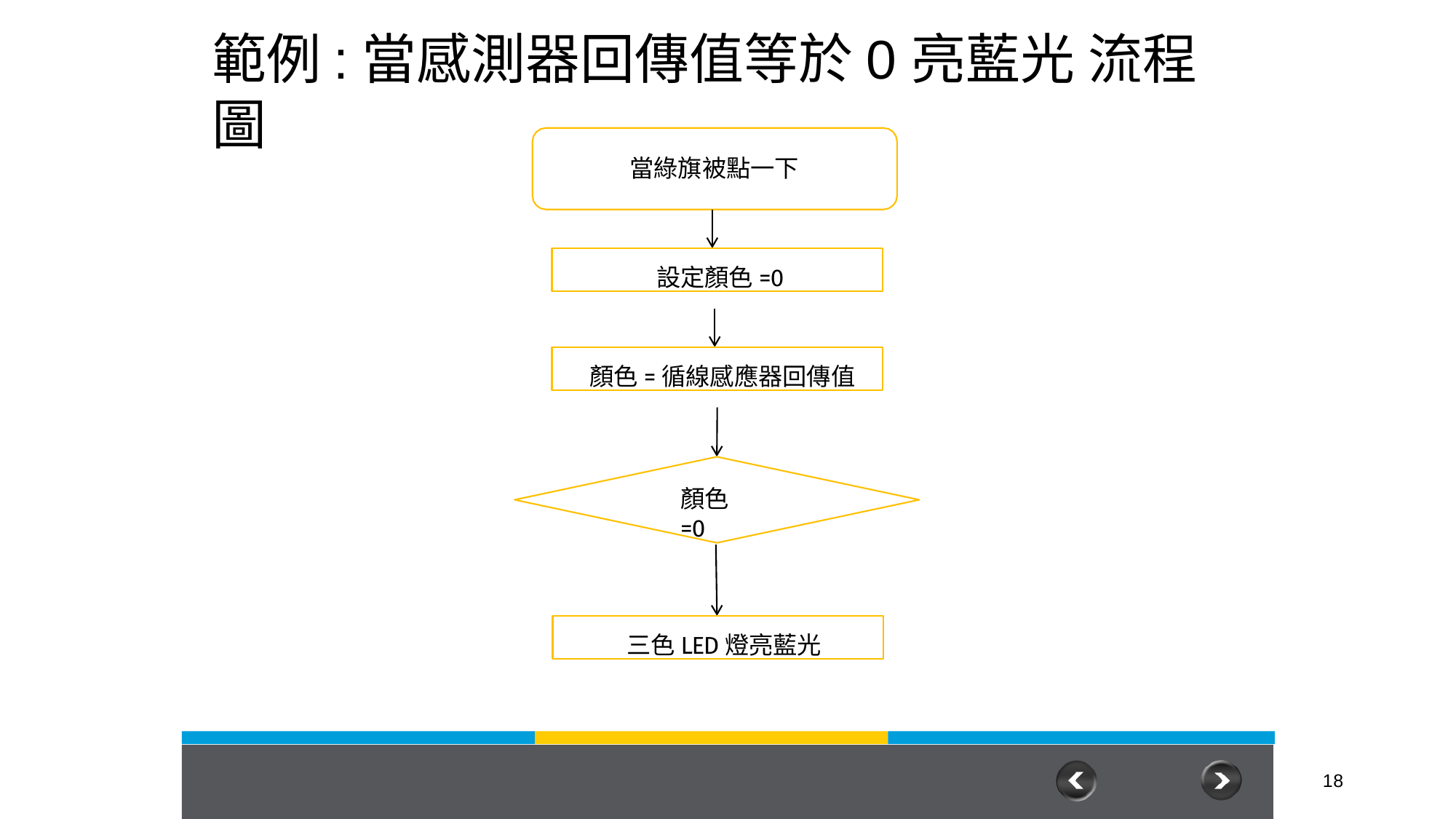

# 範例:當感測器回傳值等於0亮藍光流程圖

當綠旗被點一下

設定顏色=0

顏色=循線感應器回傳值

顏色=0

三色LED燈亮藍光
18